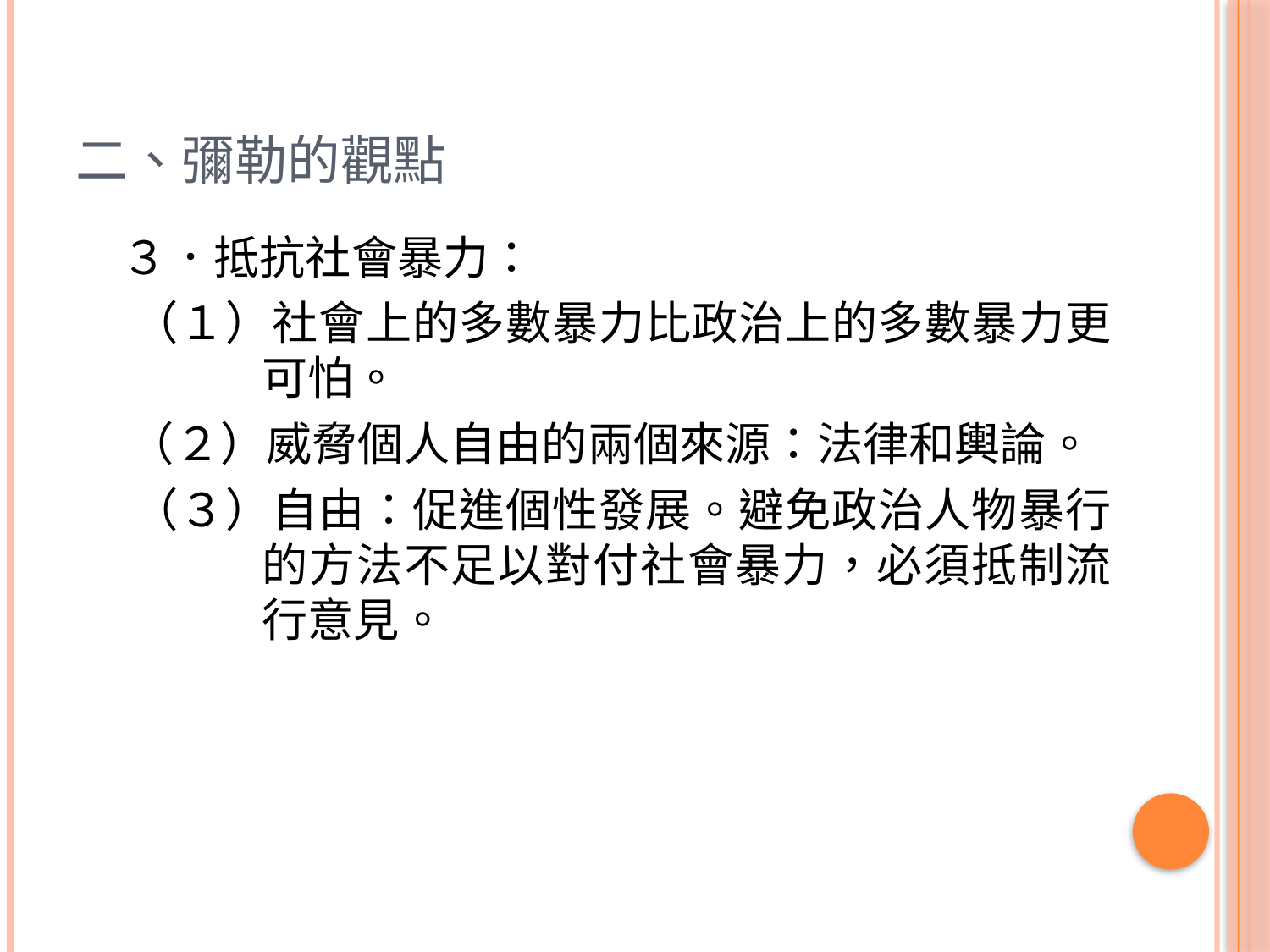

# 二、彌勒的觀點
　３．抵抗社會暴力：
    （１）社會上的多數暴力比政治上的多數暴力更可怕。
    （２）威脅個人自由的兩個來源：法律和輿論。
    （３）自由：促進個性發展。避免政治人物暴行的方法不足以對付社會暴力，必須抵制流行意見。